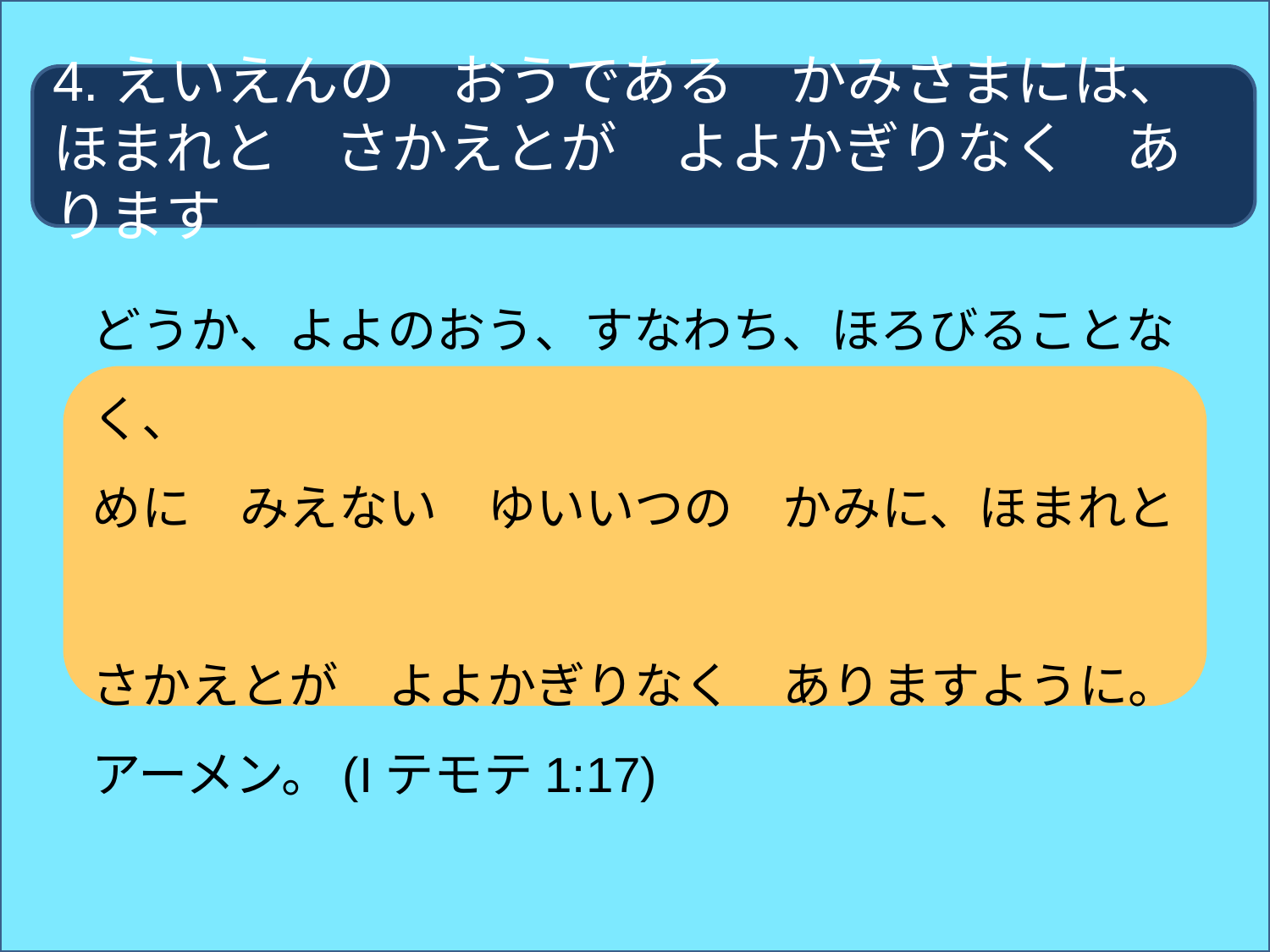

4.えいえんの　おうである　かみさまには、
ほまれと　さかえとが　よよかぎりなく　あります
どうか、よよのおう、すなわち、ほろびることなく、
めに　みえない　ゆいいつの　かみに、ほまれと
さかえとが　よよかぎりなく　ありますように。アーメン。(Iテモテ1:17)